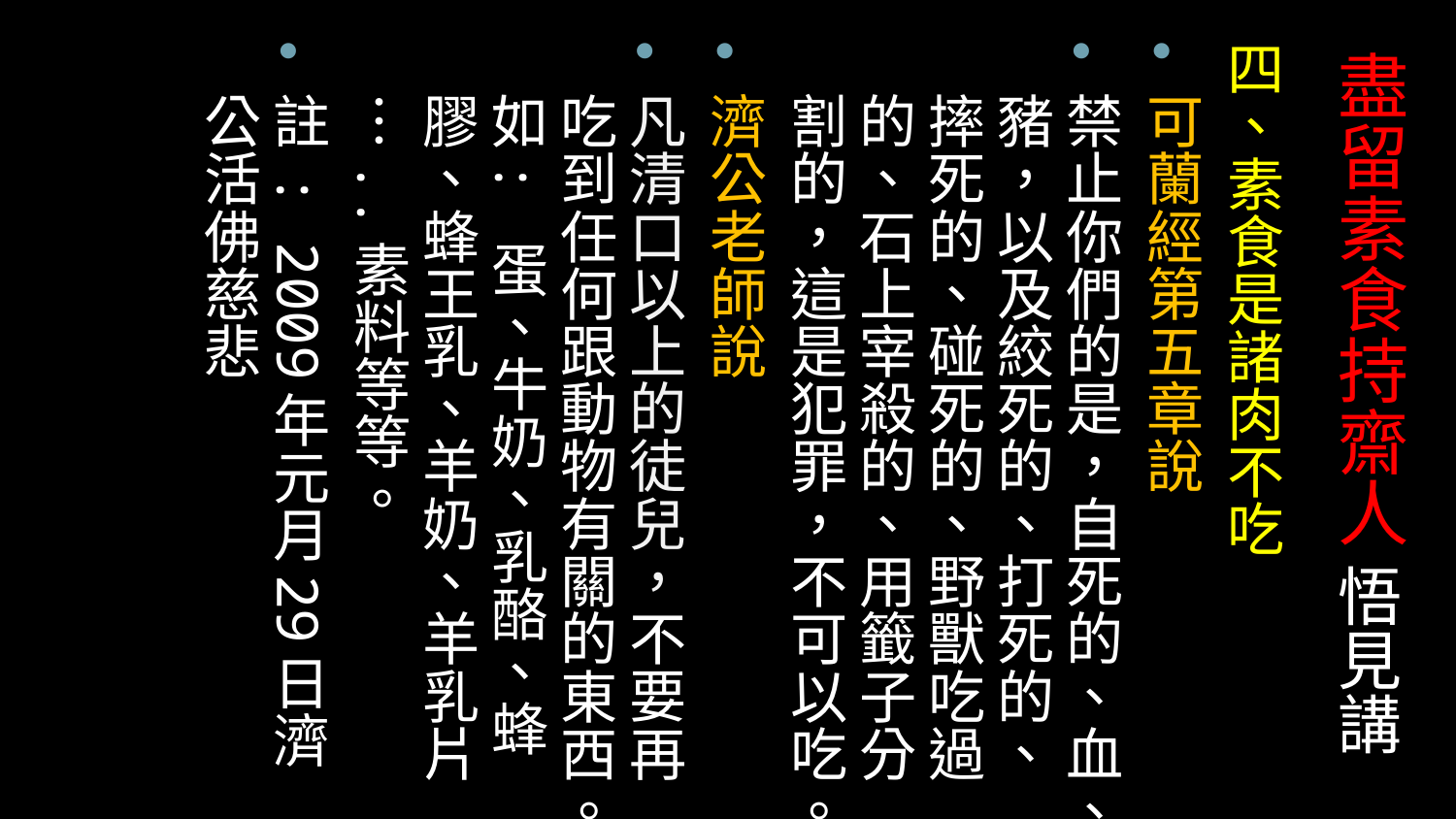

# 盡留素食持齋人 悟見講
四、素食是諸肉不吃
可蘭經第五章說
禁止你們的是，自死的、血、豬，以及絞死的、打死的、摔死的、碰死的、野獸吃過的、石上宰殺的、用籤子分割的，這是犯罪，不可以吃。
濟公老師說
凡清口以上的徒兒，不要再吃到任何跟動物有關的東西。如: 蛋、牛奶、乳酪、蜂膠、蜂王乳、羊奶、羊乳片…..素料等等。
註 : 2009年元月29日濟公活佛慈悲